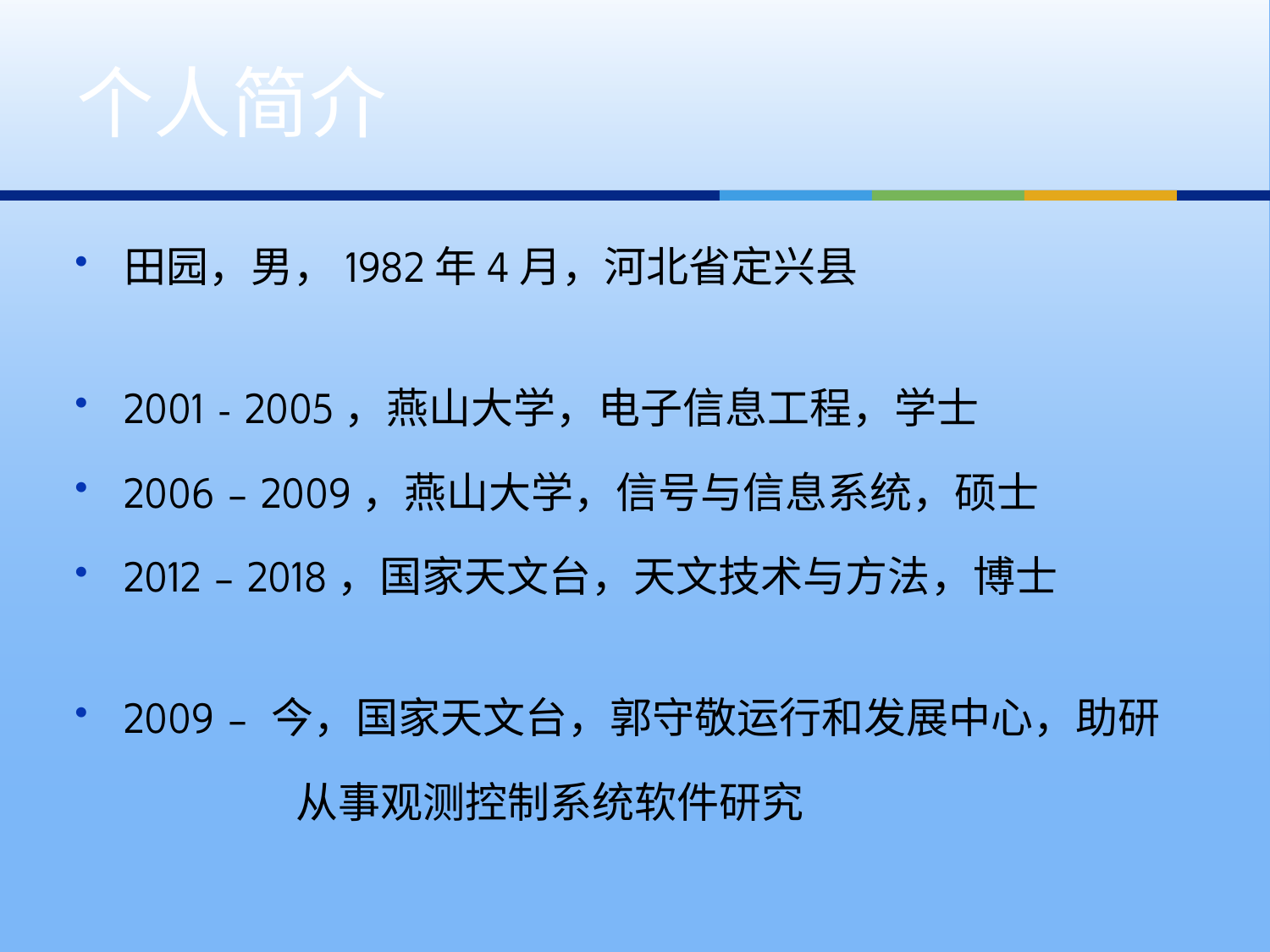

# 个人简介
田园，男，1982年4月，河北省定兴县

2001 - 2005，燕山大学，电子信息工程，学士
2006 – 2009，燕山大学，信号与信息系统，硕士
2012 – 2018，国家天文台，天文技术与方法，博士

2009 – 今，国家天文台，郭守敬运行和发展中心，助研
                      从事观测控制系统软件研究